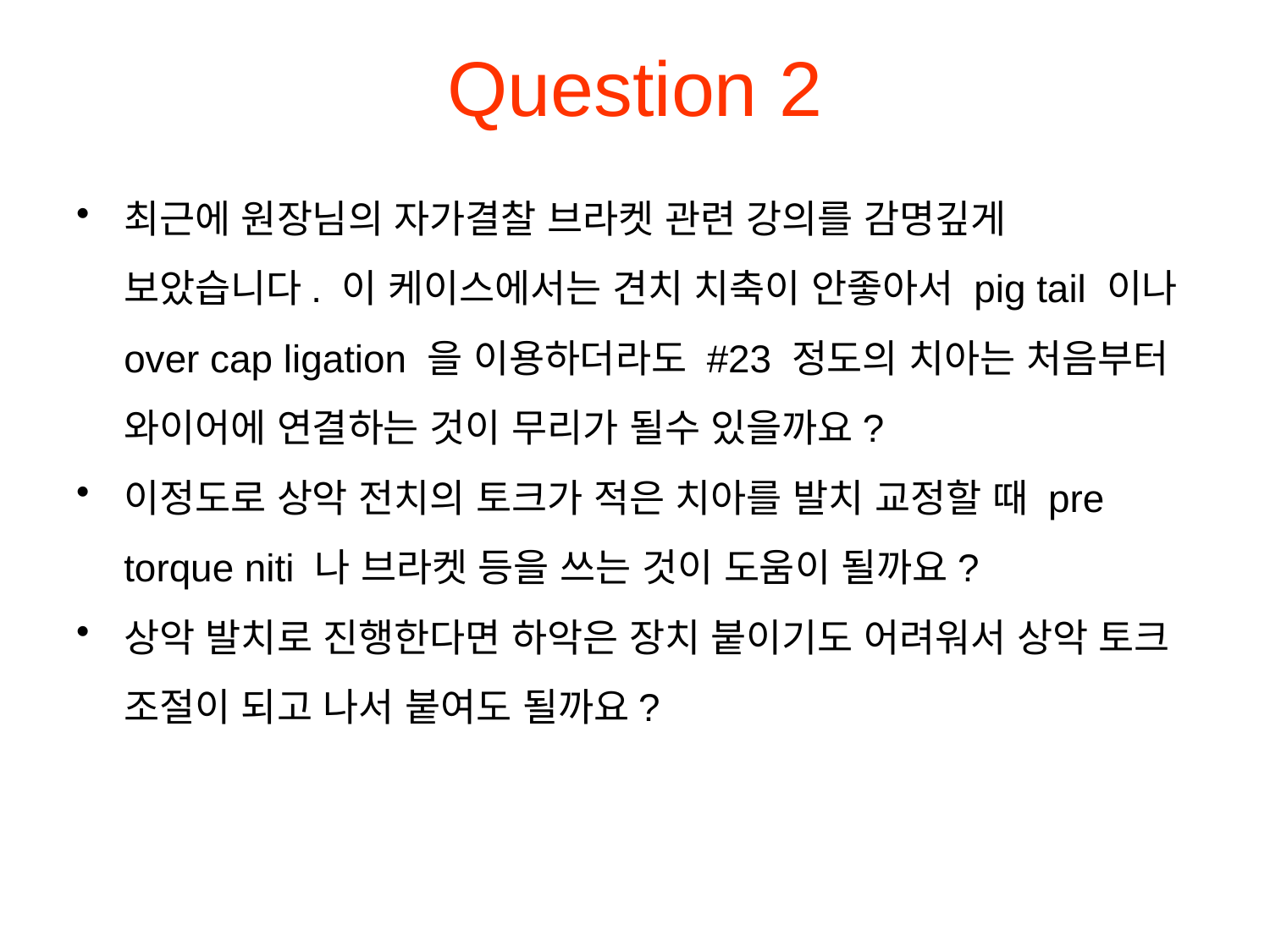

# Question 2
최근에 원장님의 자가결찰 브라켓 관련 강의를 감명깊게 보았습니다. 이 케이스에서는 견치 치축이 안좋아서 pig tail 이나 over cap ligation 을 이용하더라도 #23 정도의 치아는 처음부터 와이어에 연결하는 것이 무리가 될수 있을까요?
이정도로 상악 전치의 토크가 적은 치아를 발치 교정할 때 pre torque niti 나 브라켓 등을 쓰는 것이 도움이 될까요?
상악 발치로 진행한다면 하악은 장치 붙이기도 어려워서 상악 토크 조절이 되고 나서 붙여도 될까요?